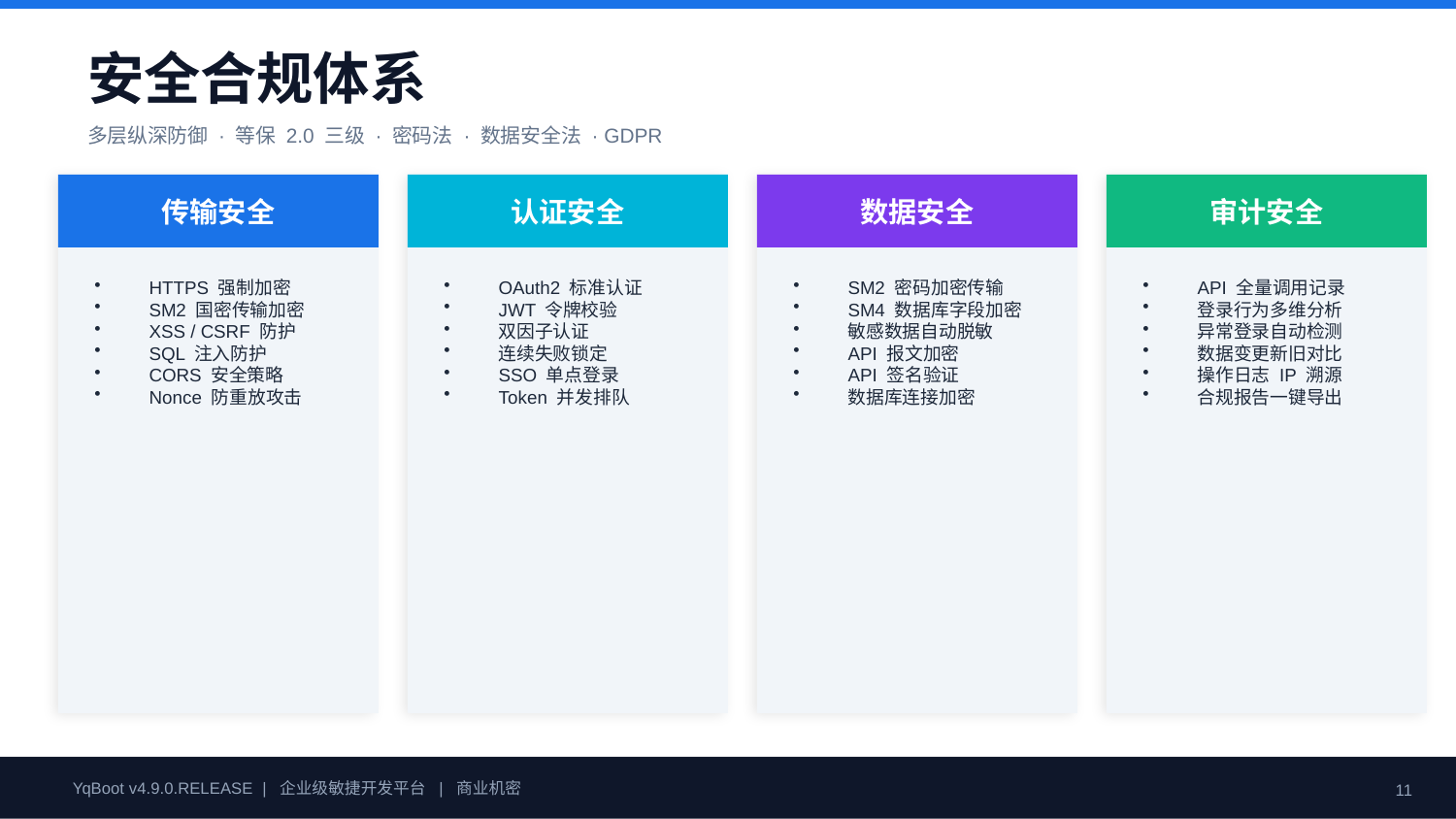

安全合规体系
多层纵深防御 · 等保 2.0 三级 · 密码法 · 数据安全法 · GDPR

传输安全

认证安全

数据安全

审计安全
HTTPS 强制加密
SM2 国密传输加密
XSS / CSRF 防护
SQL 注入防护
CORS 安全策略
Nonce 防重放攻击
OAuth2 标准认证
JWT 令牌校验
双因子认证
连续失败锁定
SSO 单点登录
Token 并发排队
SM2 密码加密传输
SM4 数据库字段加密
敏感数据自动脱敏
API 报文加密
API 签名验证
数据库连接加密
API 全量调用记录
登录行为多维分析
异常登录自动检测
数据变更新旧对比
操作日志 IP 溯源
合规报告一键导出

YqBoot v4.9.0.RELEASE  |  企业级敏捷开发平台  |  商业机密
11